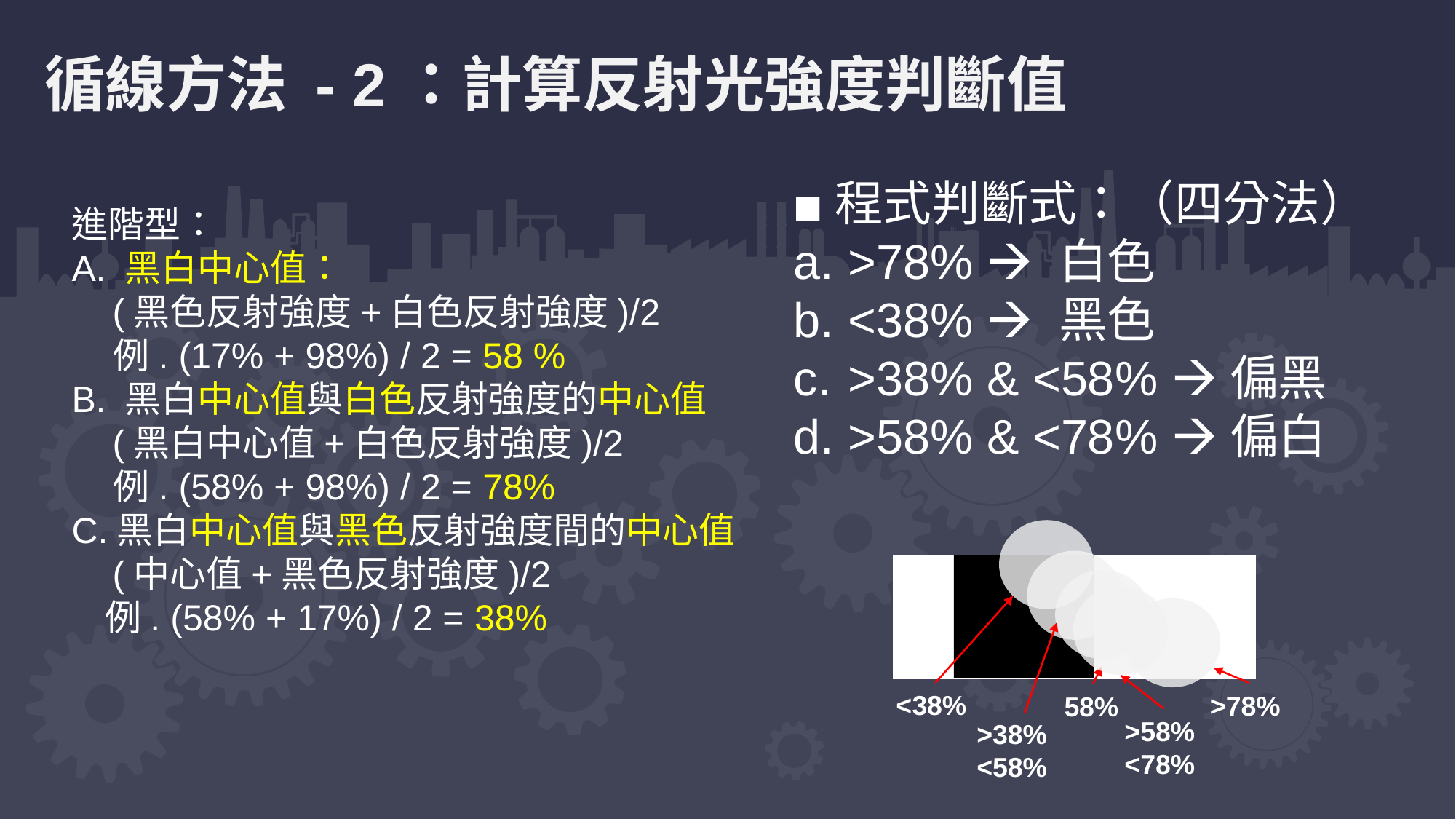

循線方法 - 2：計算反射光強度判斷值
程式判斷式：（四分法）
>78% 🡪 白色
<38% 🡪 黑色
>38% & <58% 🡪偏黑
>58% & <78% 🡪偏白

進階型：
A. 黑白中心值：
    (黑色反射強度+白色反射強度)/2
    例. (17% + 98%) / 2 = 58 %
B. 黑白中心值與白色反射強度的中心值
    (黑白中心值+白色反射強度)/2
    例. (58% + 98%) / 2 = 78%
C.黑白中心值與黑色反射強度間的中心值
    (中心值+黑色反射強度)/2
   例. (58% + 17%) / 2 = 38%

<38%
>78%
58%
>58%
<78%

>38%
<58%